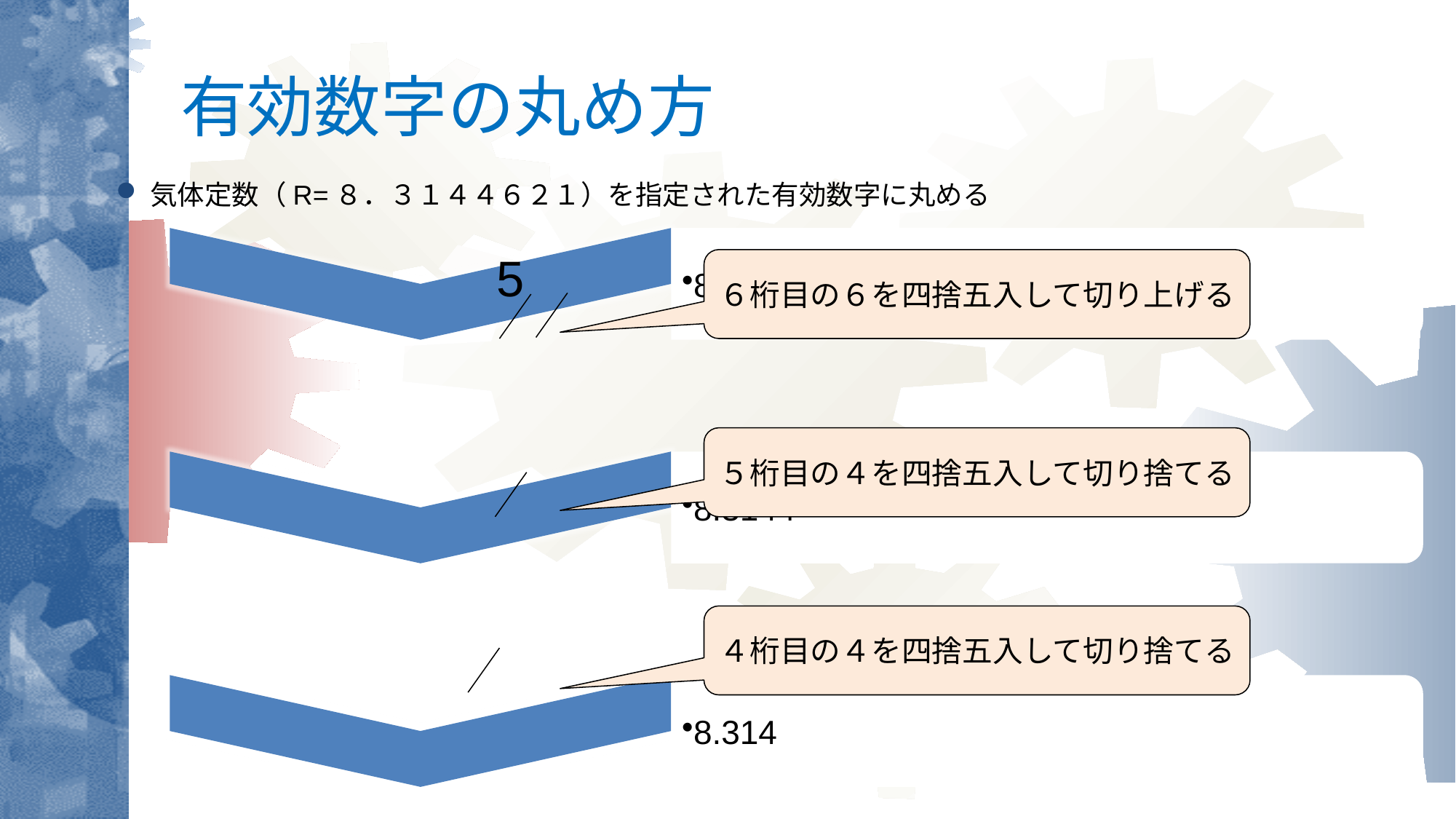

# 有効数字の丸め方
気体定数（R=８．３１４４６２１）を指定された有効数字に丸める
有効数字
有効数字
有効数字
8.31446
8.3144
8.314
5
６桁目の６を四捨五入して切り上げる
５桁目の４を四捨五入して切り捨てる
４桁目の４を四捨五入して切り捨てる